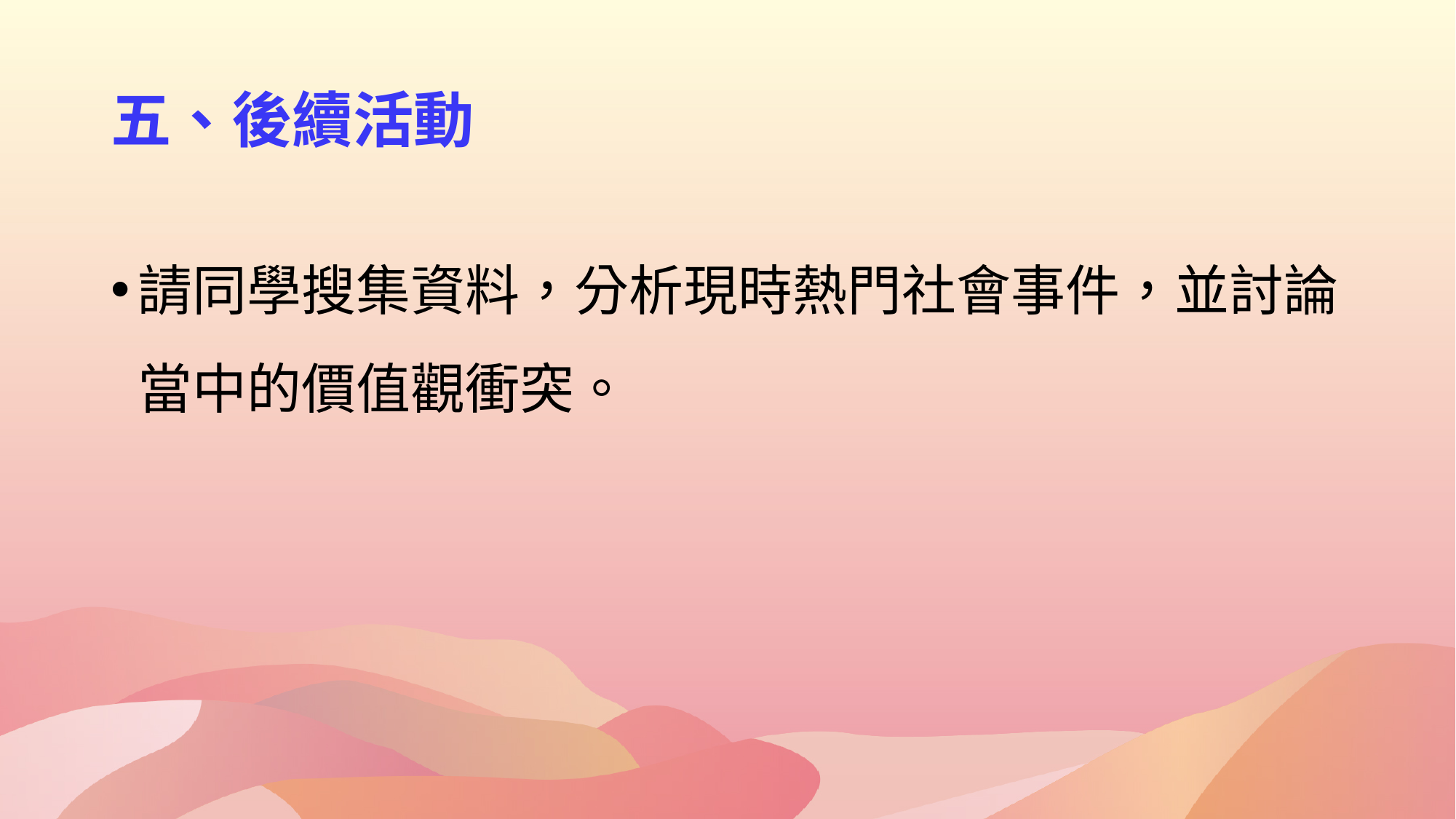

# 五、後續活動
請同學搜集資料，分析現時熱門社會事件，並討論當中的價值觀衝突。